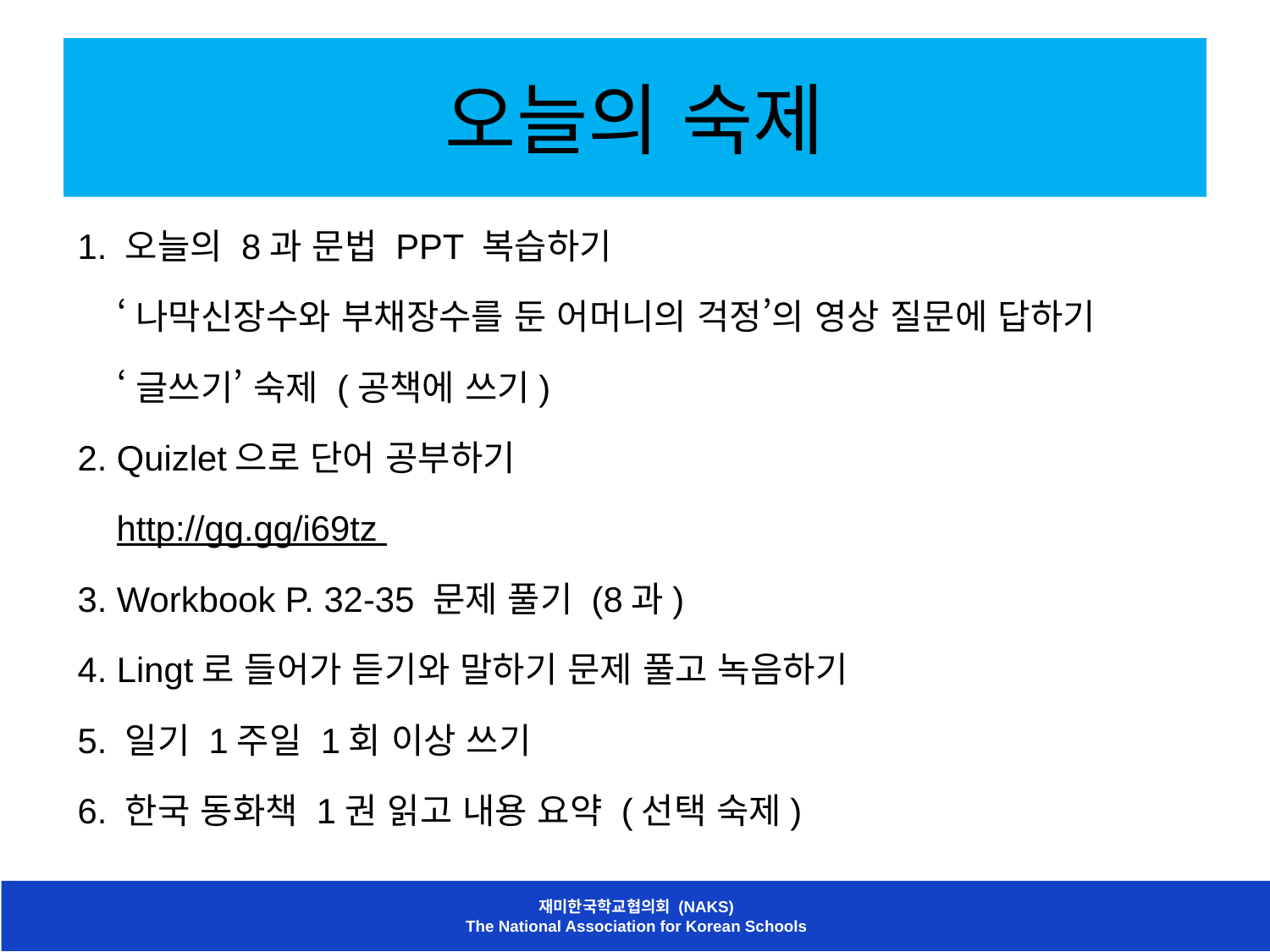

# 오늘의 숙제
1. 오늘의 8과 문법 PPT 복습하기
    ‘나막신장수와 부채장수를 둔 어머니의 걱정’의 영상 질문에 답하기
    ‘글쓰기’ 숙제 (공책에 쓰기)
2. Quizlet으로 단어 공부하기
    http://gg.gg/i69tz
3. Workbook P. 32-35 문제 풀기 (8과)
4. Lingt로 들어가 듣기와 말하기 문제 풀고 녹음하기
5. 일기 1주일 1회 이상 쓰기
6. 한국 동화책 1권 읽고 내용 요약 (선택 숙제)

재미한국학교협의회 (NAKS)
The National Association for Korean Schools